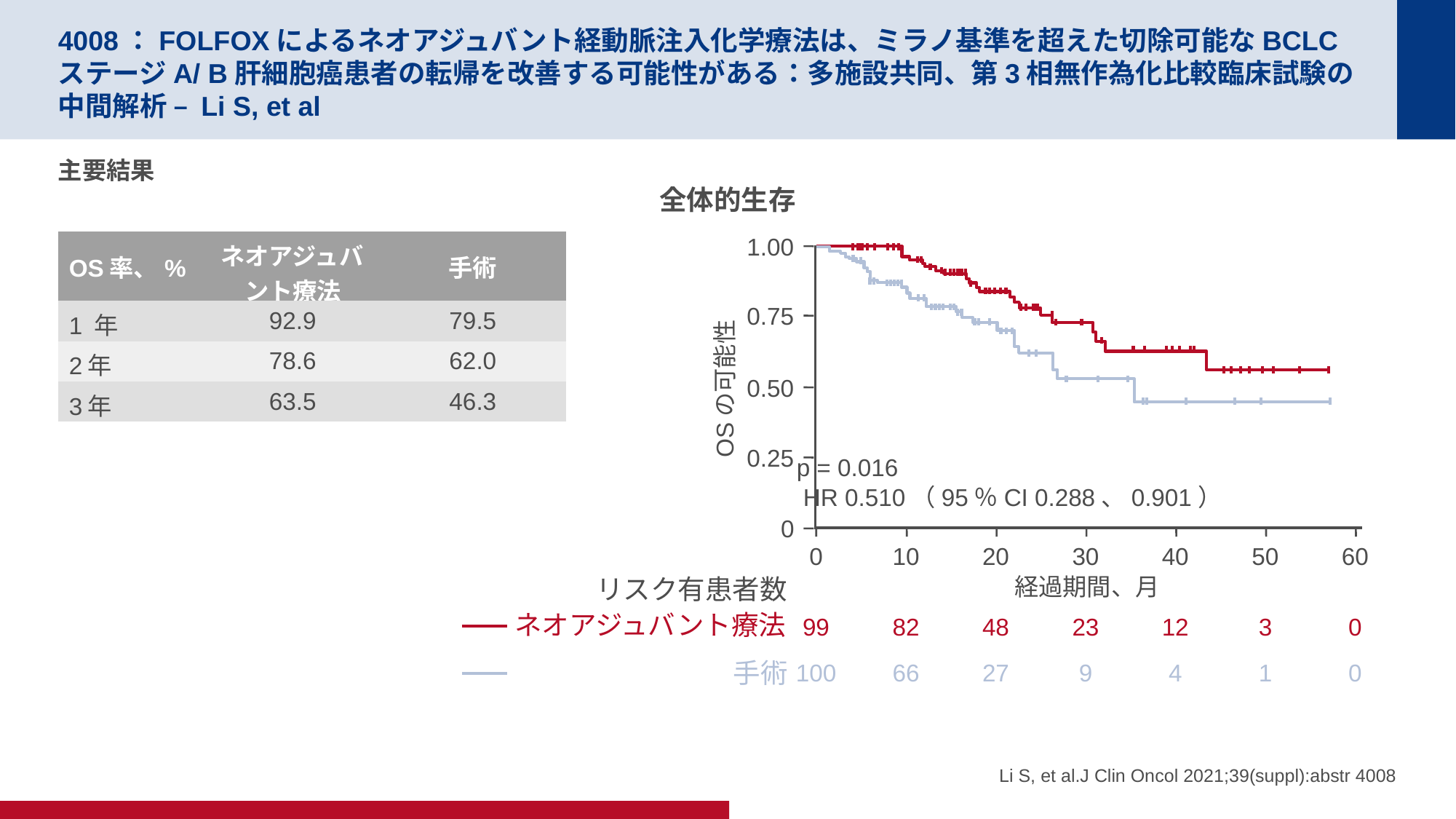

# 4008：FOLFOXによるネオアジュバント経動脈注入化学療法は、ミラノ基準を超えた切除可能なBCLCステージA/ B肝細胞癌患者の転帰を改善する可能性がある：多施設共同、第3相無作為化比較臨床試験の中間解析 – Li S, et al
主要結果
全体的生存
1.00

0.75

OSの可能性
0.50

0.25

0

| OS率、% | ネオアジュバント療法 | 手術 |
| --- | --- | --- |
| 1 年 | 92.9 | 79.5 |
| 2年 | 78.6 | 62.0 |
| 3年 | 63.5 | 46.3 |

p = 0.016
 HR 0.510（95％CI 0.288、0.901）

0
10
20
30
40
50
60
リスク有患者数
経過期間、月
ネオアジュバント療法
99
82
48
23
12
3
0
手術
100
66
27
9
4
1
0
Li S, et al.J Clin Oncol 2021;39(suppl):abstr 4008